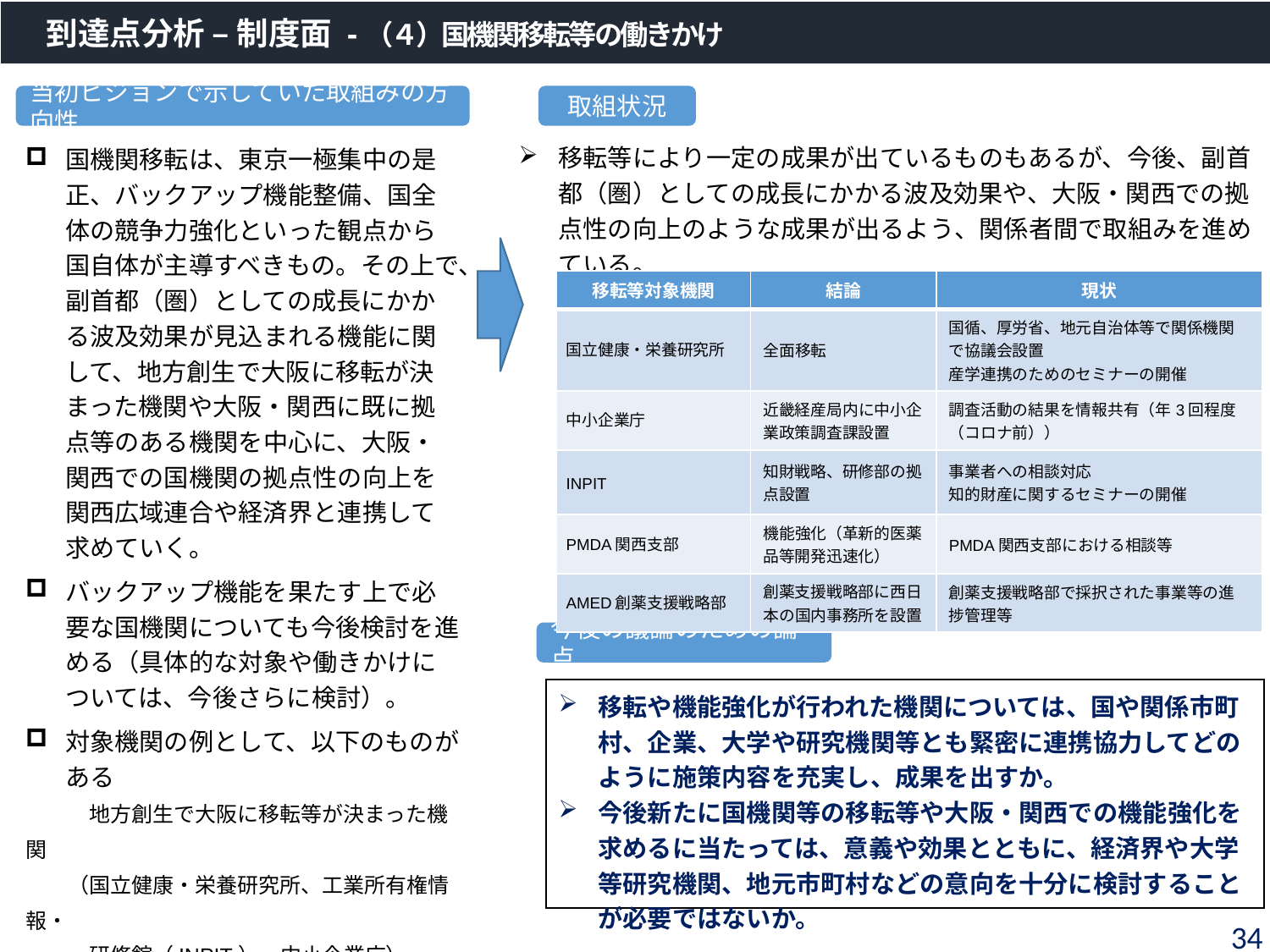

到達点分析 – 制度面 -（４）国機関移転等の働きかけ
当初ビジョンで示していた取組みの方向性
取組状況
移転等により一定の成果が出ているものもあるが、今後、副首都（圏）としての成長にかかる波及効果や、大阪・関西での拠点性の向上のような成果が出るよう、関係者間で取組みを進めている。

国機関移転は、東京一極集中の是正、バックアップ機能整備、国全体の競争力強化といった観点から国自体が主導すべきもの。その上で、副首都（圏）としての成長にかかる波及効果が見込まれる機能に関して、地方創生で大阪に移転が決まった機関や大阪・関西に既に拠点等のある機関を中心に、大阪・関西での国機関の拠点性の向上を関西広域連合や経済界と連携して求めていく。

バックアップ機能を果たす上で必要な国機関についても今後検討を進める（具体的な対象や働きかけについては、今後さらに検討）。

対象機関の例として、以下のものがある
　　　地方創生で大阪に移転等が決まった機関
　　（国立健康・栄養研究所、工業所有権情報・
　　　研修館（INPIT）、中小企業庁）
　　　大阪・関西で既に拠点等のある機関
　　（医薬品医療機器総合機構（PMDA）、日
　　　本医療研究開発機構（AMED）など）

| 移転等対象機関 | 結論 | 現状 |
| --- | --- | --- |
| 国立健康・栄養研究所 | 全面移転 | 国循、厚労省、地元自治体等で関係機関で協議会設置 産学連携のためのセミナーの開催 |
| 中小企業庁 | 近畿経産局内に中小企業政策調査課設置 | 調査活動の結果を情報共有（年3回程度（コロナ前）） |
| INPIT | 知財戦略、研修部の拠点設置 | 事業者への相談対応 知的財産に関するセミナーの開催 |
| PMDA関西支部 | 機能強化（革新的医薬品等開発迅速化） | PMDA関西支部における相談等 |
| AMED創薬支援戦略部 | 創薬支援戦略部に西日本の国内事務所を設置 | 創薬支援戦略部で採択された事業等の進捗管理等 |

今後の議論のための論点
移転や機能強化が行われた機関については、国や関係市町村、企業、大学や研究機関等とも緊密に連携協力してどのように施策内容を充実し、成果を出すか。
今後新たに国機関等の移転等や大阪・関西での機能強化を求めるに当たっては、意義や効果とともに、経済界や大学等研究機関、地元市町村などの意向を十分に検討することが必要ではないか。
34